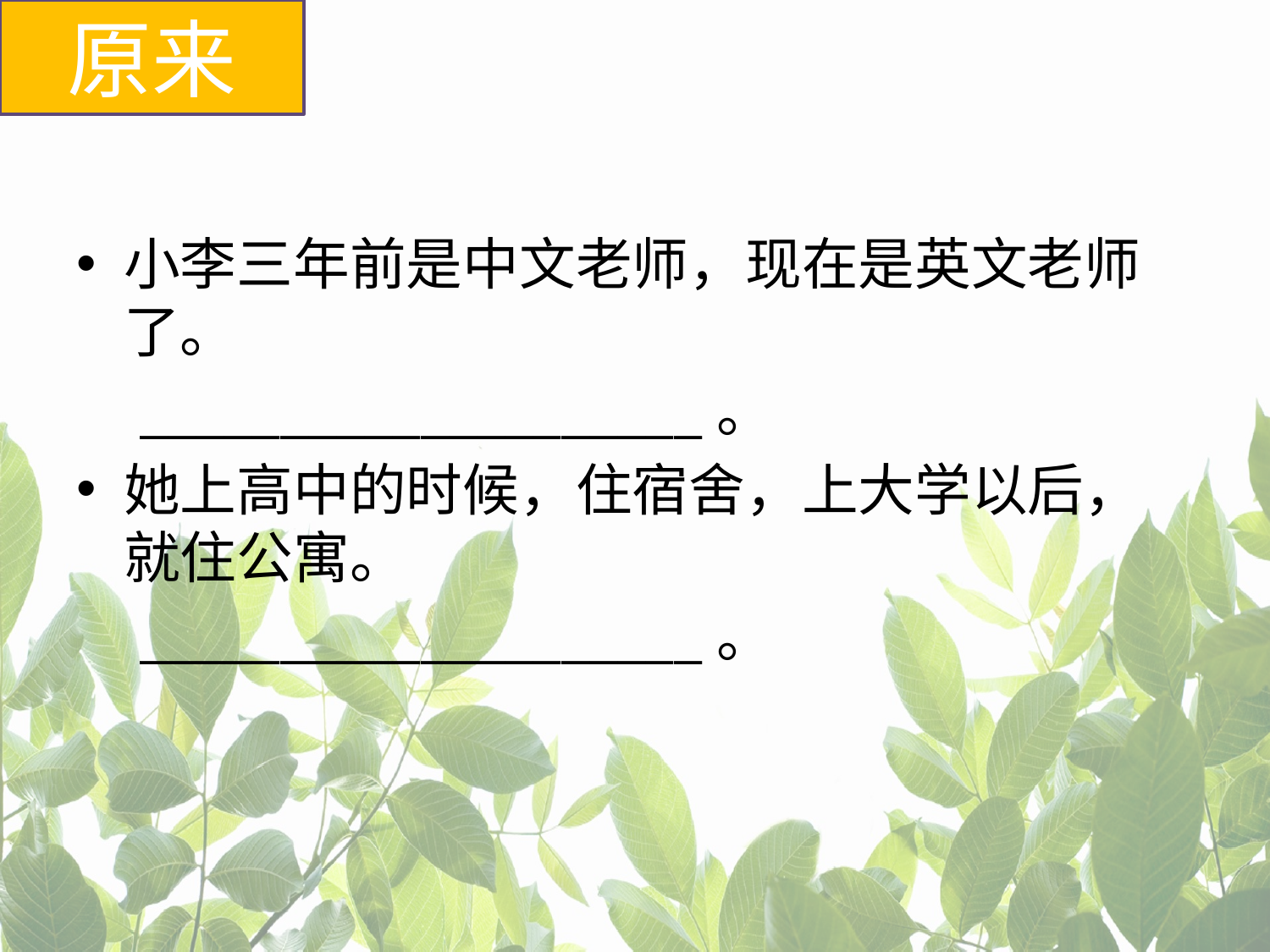

原来
小李三年前是中文老师，现在是英文老师了。
     ____________________。
她上高中的时候，住宿舍，上大学以后，就住公寓。
     ____________________。